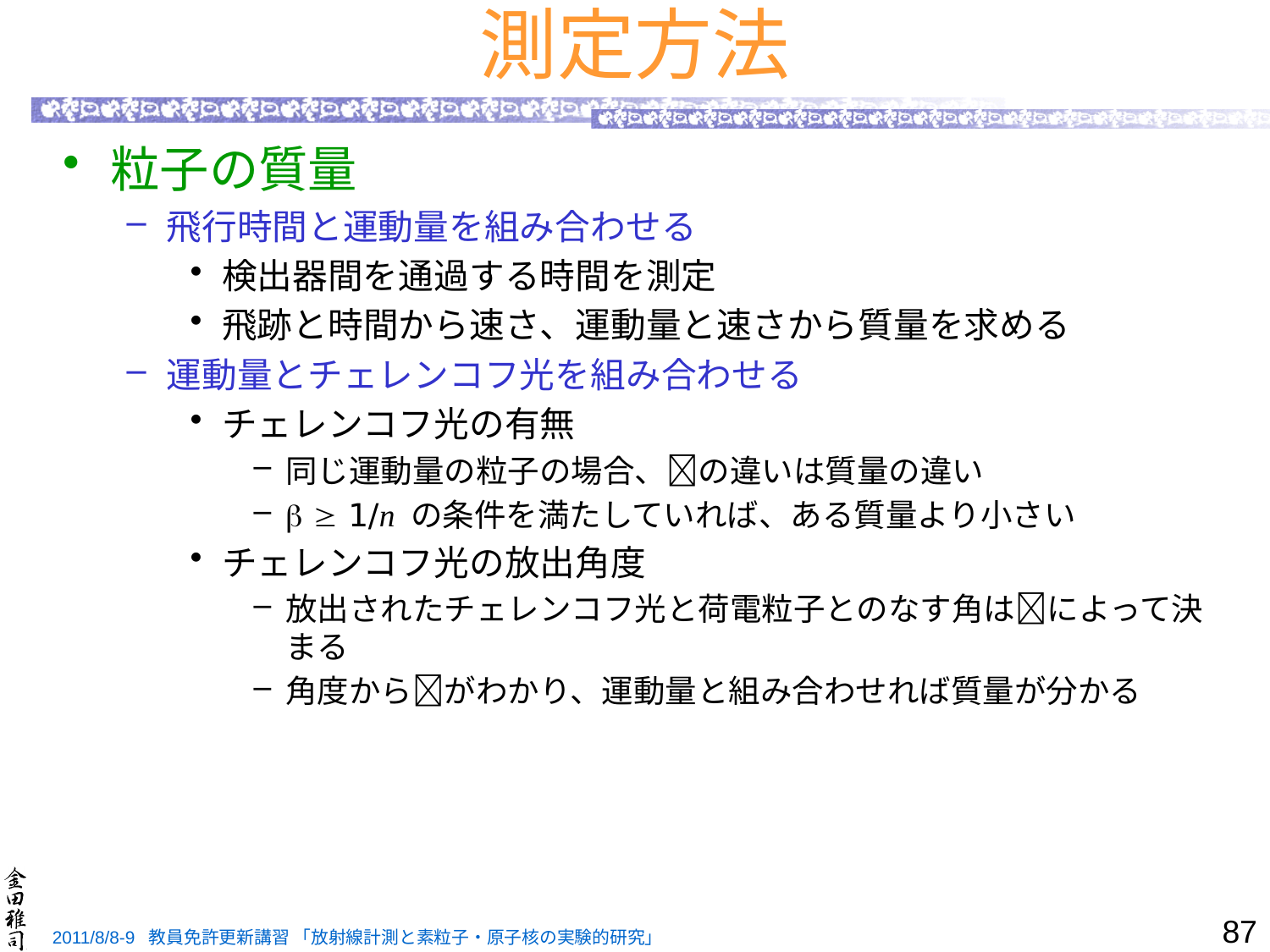

# 測定方法
粒子の質量
飛行時間と運動量を組み合わせる
検出器間を通過する時間を測定
飛跡と時間から速さ、運動量と速さから質量を求める
運動量とチェレンコフ光を組み合わせる
チェレンコフ光の有無
同じ運動量の粒子の場合、βの違いは質量の違い
β ≥ 1/n の条件を満たしていれば、ある質量より小さい
チェレンコフ光の放出角度
放出されたチェレンコフ光と荷電粒子とのなす角はβによって決まる
角度からβがわかり、運動量と組み合わせれば質量が分かる

87
2011/8/8-9  教員免許更新講習 「放射線計測と素粒子・原子核の実験的研究」